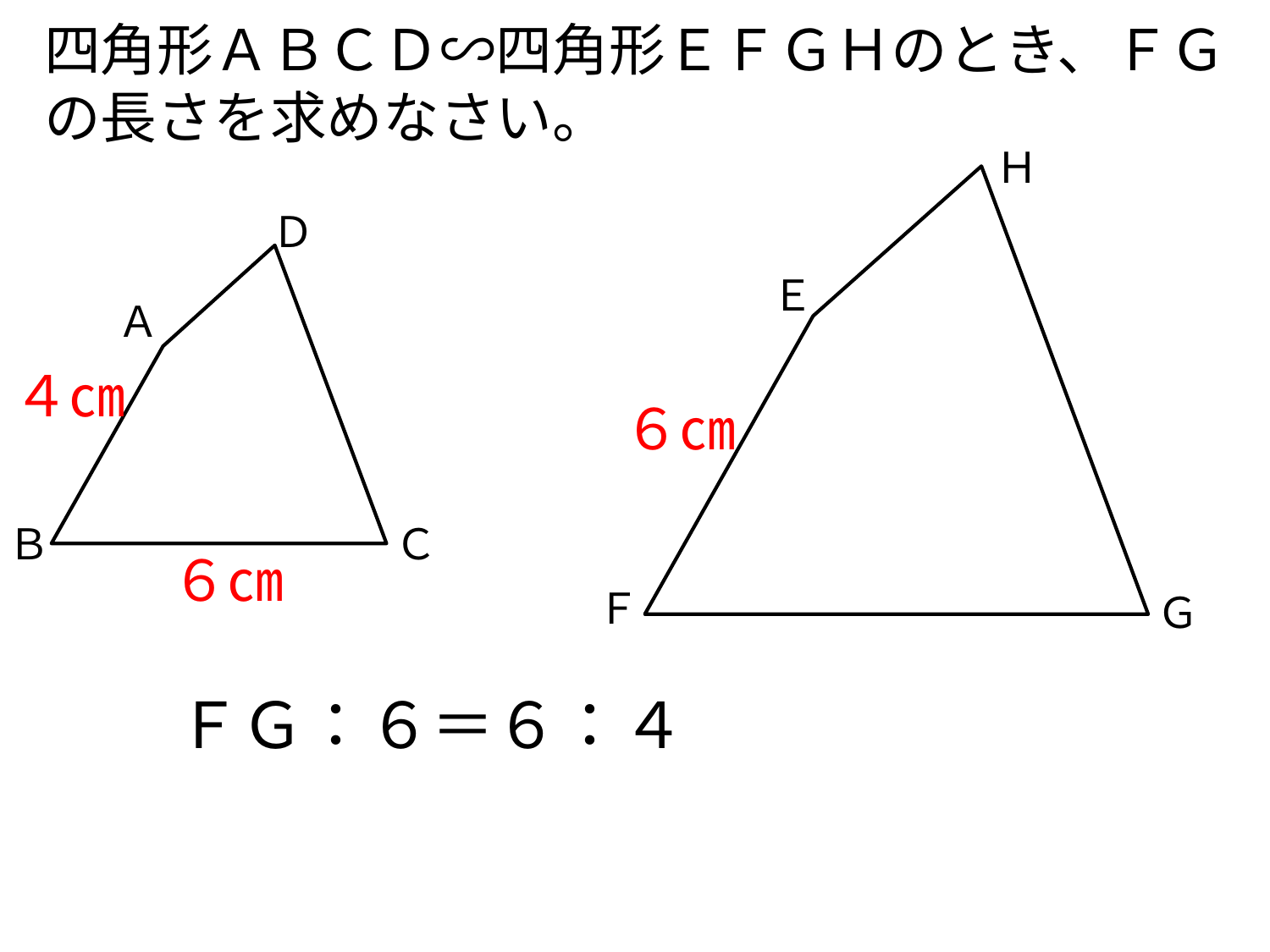

# 四角形ＡＢＣＤ∽四角形ＥＦＧＨのとき、ＦＧの長さを求めなさい。
Ｈ

Ｄ

Ｅ
Ａ
４㎝
６㎝
Ｂ
Ｃ
６㎝
Ｆ
Ｇ
ＦＧ：６＝６：４